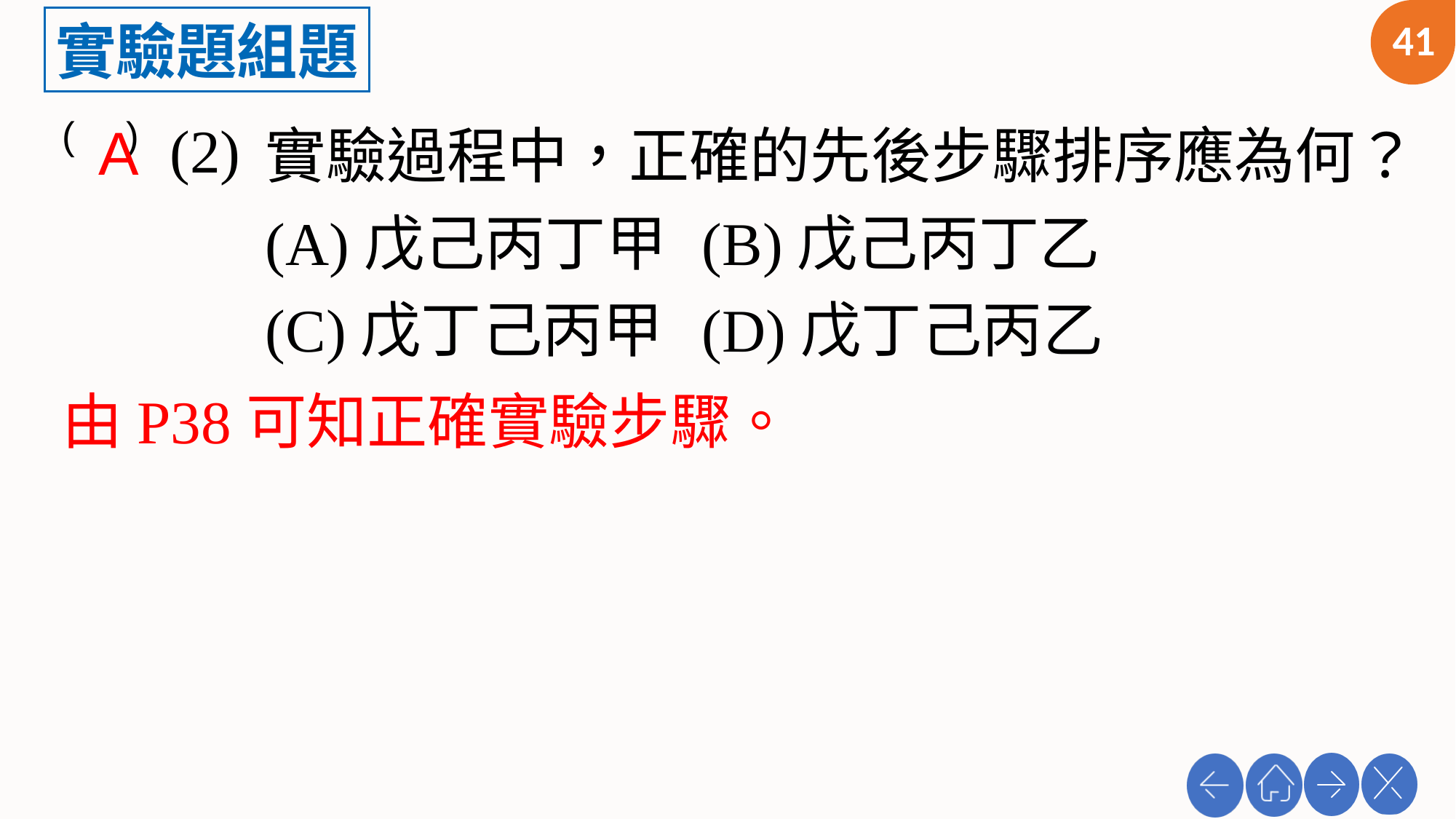

41
(2)
A
實驗過程中，正確的先後步驟排序應為何？
(A)戊己丙丁甲 	(B)戊己丙丁乙
(C)戊丁己丙甲 	(D)戊丁己丙乙
由P38可知正確實驗步驟。